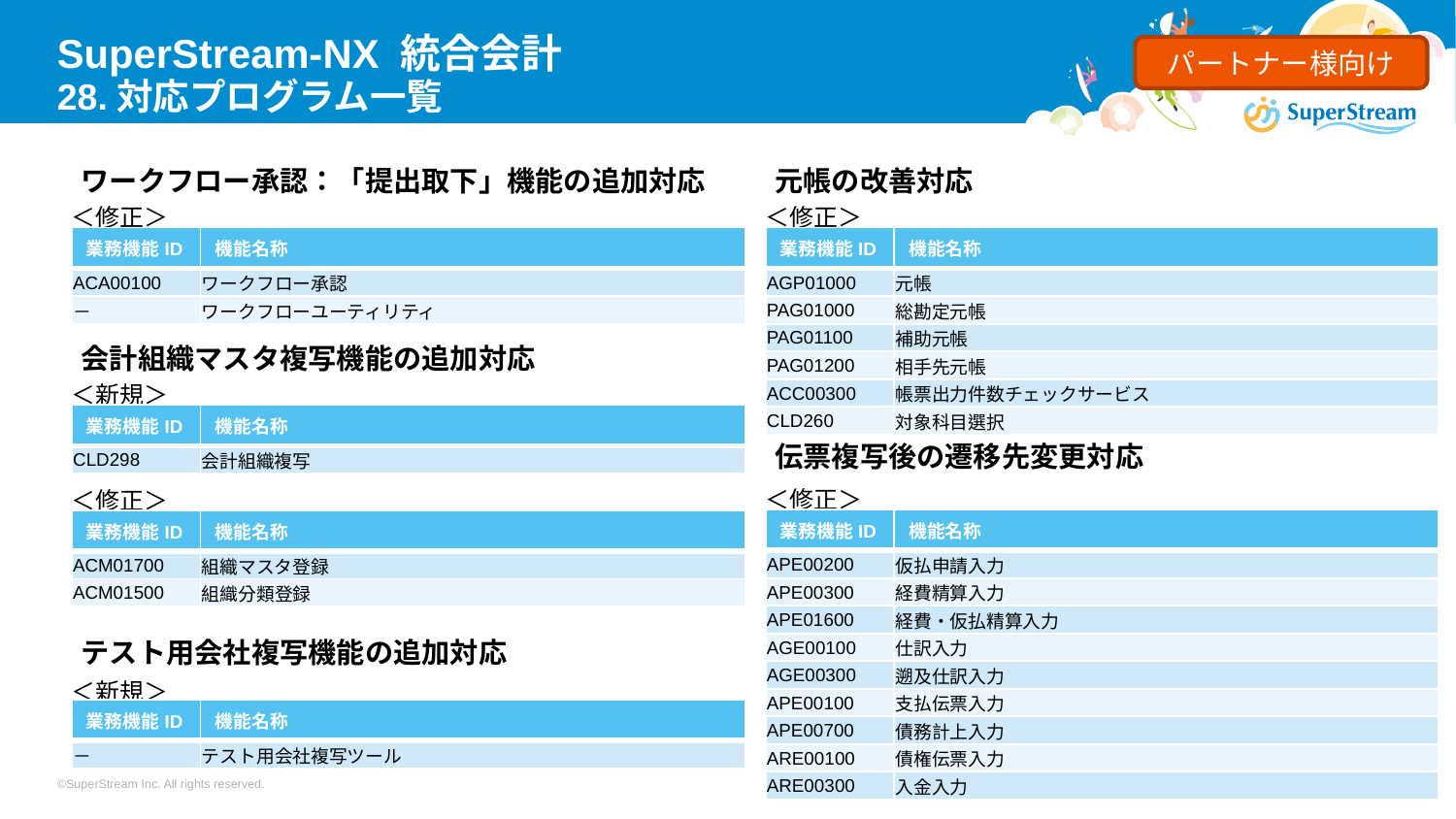

# SuperStream-NX 統合会計 28.対応プログラム一覧
パートナー様向け
ワークフロー承認：「提出取下」機能の追加対応
元帳の改善対応
＜修正＞
＜修正＞
| 業務機能ID | 機能名称 |
| --- | --- |
| ACA00100 | ワークフロー承認 |
| － | ワークフローユーティリティ |
| 業務機能ID | 機能名称 |
| --- | --- |
| AGP01000 | 元帳 |
| PAG01000 | 総勘定元帳 |
| PAG01100 | 補助元帳 |
| PAG01200 | 相手先元帳 |
| ACC00300 | 帳票出力件数チェックサービス |
| CLD260 | 対象科目選択 |
会計組織マスタ複写機能の追加対応
＜新規＞
| 業務機能ID | 機能名称 |
| --- | --- |
| CLD298 | 会計組織複写 |
伝票複写後の遷移先変更対応
＜修正＞
＜修正＞
| 業務機能ID | 機能名称 |
| --- | --- |
| APE00200 | 仮払申請入力 |
| APE00300 | 経費精算入力 |
| APE01600 | 経費・仮払精算入力 |
| AGE00100 | 仕訳入力 |
| AGE00300 | 遡及仕訳入力 |
| APE00100 | 支払伝票入力 |
| APE00700 | 債務計上入力 |
| ARE00100 | 債権伝票入力 |
| ARE00300 | 入金入力 |
| 業務機能ID | 機能名称 |
| --- | --- |
| ACM01700 | 組織マスタ登録 |
| ACM01500 | 組織分類登録 |
テスト用会社複写機能の追加対応
＜新規＞
| 業務機能ID | 機能名称 |
| --- | --- |
| － | テスト用会社複写ツール |
©SuperStream Inc. All rights reserved.
130